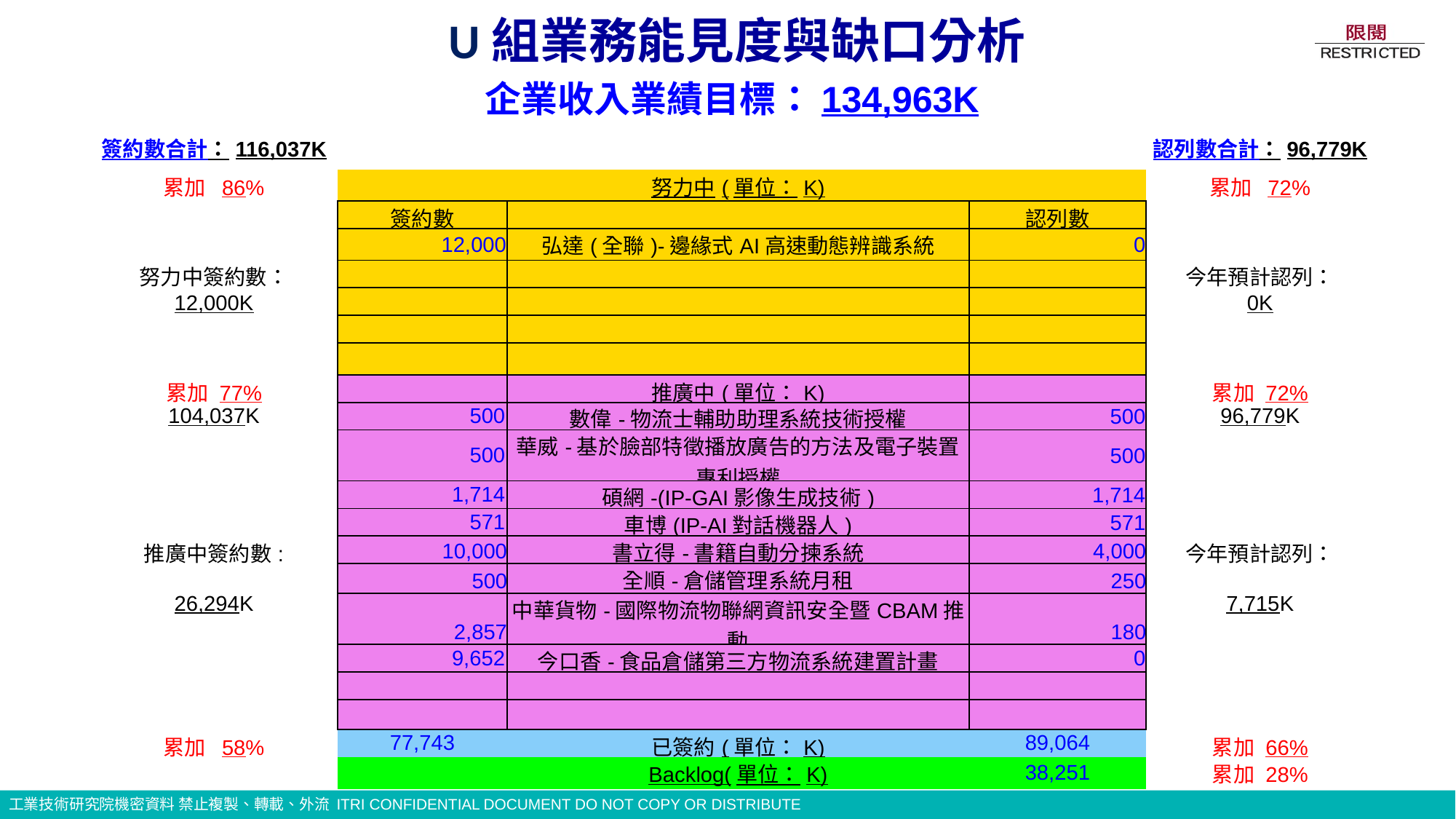

U組業務能見度與缺口分析
企業收入業績目標：134,963K
| 簽約數合計：116,037K |  |  |  | 認列數合計：96,779K |
| --- | --- | --- | --- | --- |
| 累加 86% |  | 努力中(單位：K) |  | 累加 72% |
| 努力中簽約數： 12,000K | 簽約數 |  | 認列數 | 今年預計認列： 0K |
|  | 12,000 | 弘達(全聯)-邊緣式AI高速動態辨識系統 | 0 |  |
|  |  |  |  |  |
|  |  |  |  |  |
|  |  |  |  |  |
|  |  |  |  |  |
| 累加 77% |  | 推廣中(單位：K) |  | 累加 72% |
| 104,037K | 500 | 數偉-物流士輔助助理系統技術授權 | 500 | 96,779K |
|  | 500 | 華威-基於臉部特徵播放廣告的方法及電子裝置專利授權 | 500 |  |
|  |  |  |  |  |
|  | 1,714 | 碩網-(IP-GAI影像生成技術) | 1,714 |  |
|  | 571 | 車博(IP-AI對話機器人) | 571 |  |
| 推廣中簽約數: | 10,000 | 書立得-書籍自動分揀系統 | 4,000 | 今年預計認列： |
| 26,294K | 500 | 全順-倉儲管理系統月租 | 250 | 7,715K |
|  | 2,857 | 中華貨物-國際物流物聯網資訊安全暨CBAM推動 | 180 |  |
|  | 9,652 | 今口香-食品倉儲第三方物流系統建置計畫 | 0 |  |
|  |  |  |  |  |
|  |  |  |  |  |
| 累加 58% | 77,743 | 已簽約(單位：K) | 89,064 | 累加 66% |
|  |  | Backlog(單位：K) | 38,251 | 累加 28% |